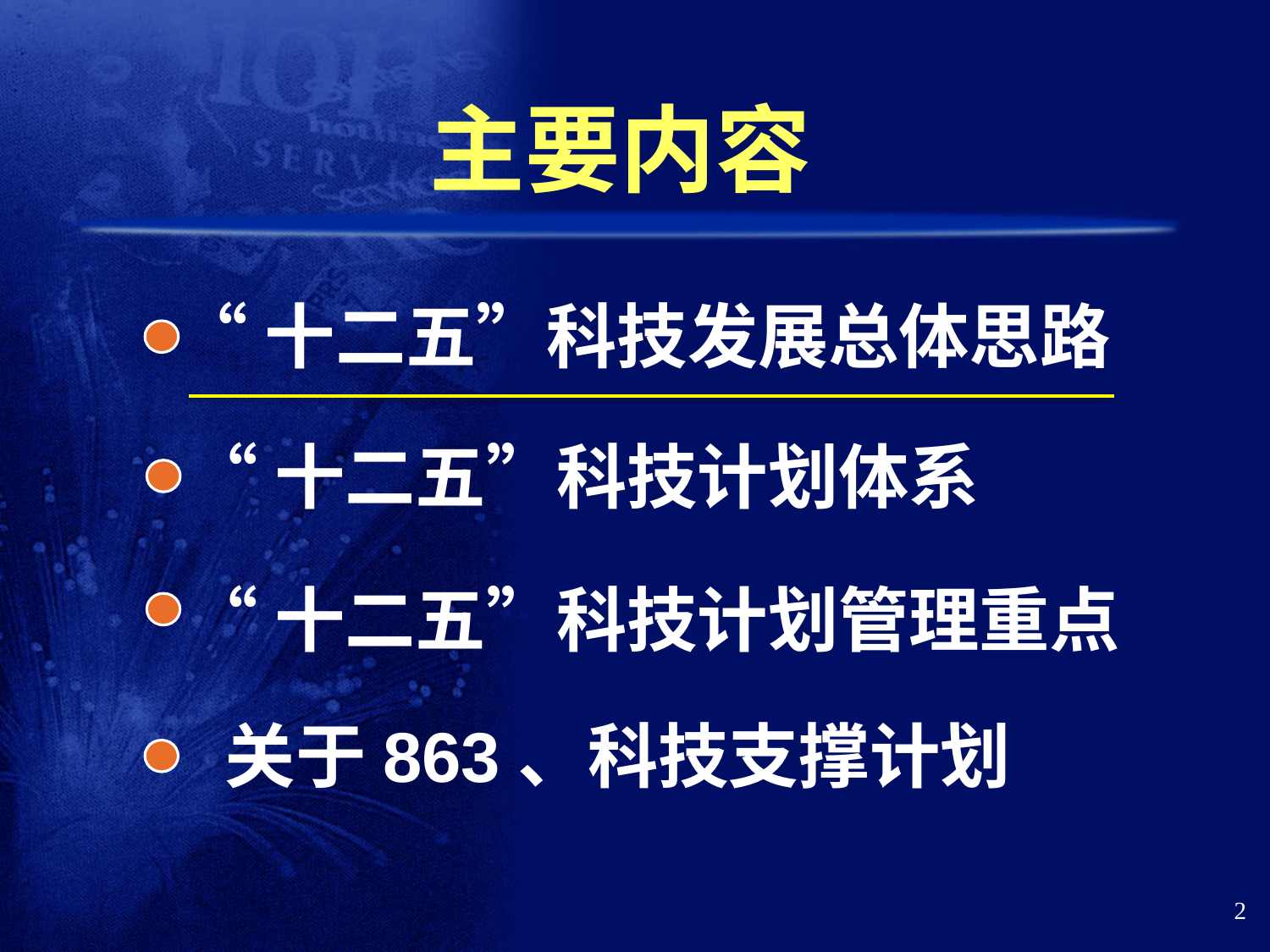

主要内容

“十二五”科技发展总体思路

“十二五”科技计划体系

“十二五”科技计划管理重点

关于863、科技支撑计划

2